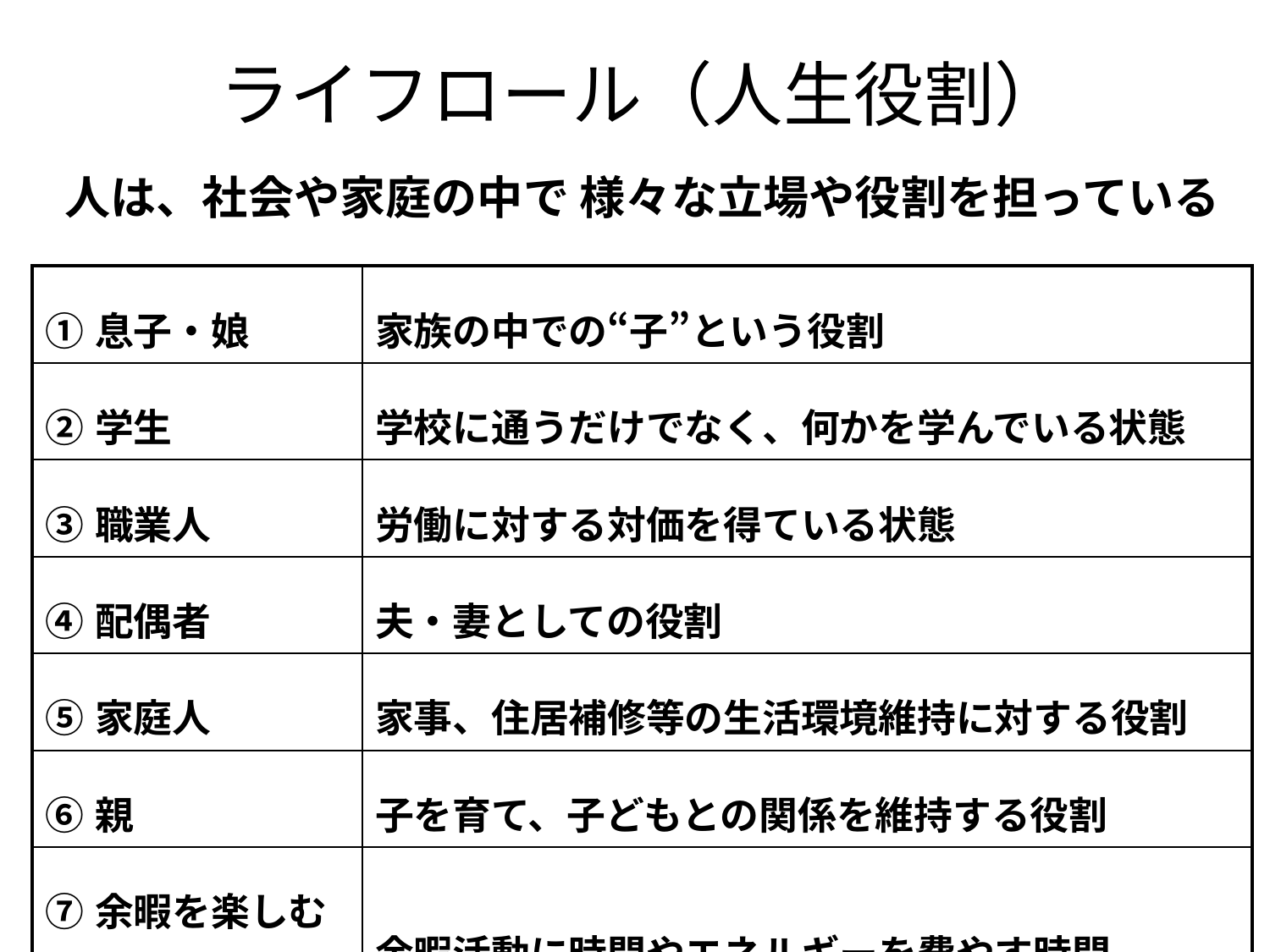

# ライフロール（人生役割）
人は、社会や家庭の中で 様々な立場や役割を担っている
| ①息子・娘 | 家族の中での“子”という役割 |
| --- | --- |
| ②学生 | 学校に通うだけでなく、何かを学んでいる状態 |
| ③職業人 | 労働に対する対価を得ている状態 |
| ④配偶者 | 夫・妻としての役割 |
| ⑤家庭人 | 家事、住居補修等の生活環境維持に対する役割 |
| ⑥親 | 子を育て、子どもとの関係を維持する役割 |
| ⑦余暇を楽しむ人 | 余暇活動に時間やエネルギーを費やす時間 |
| ⑧市民 | 地域社会における役割 |